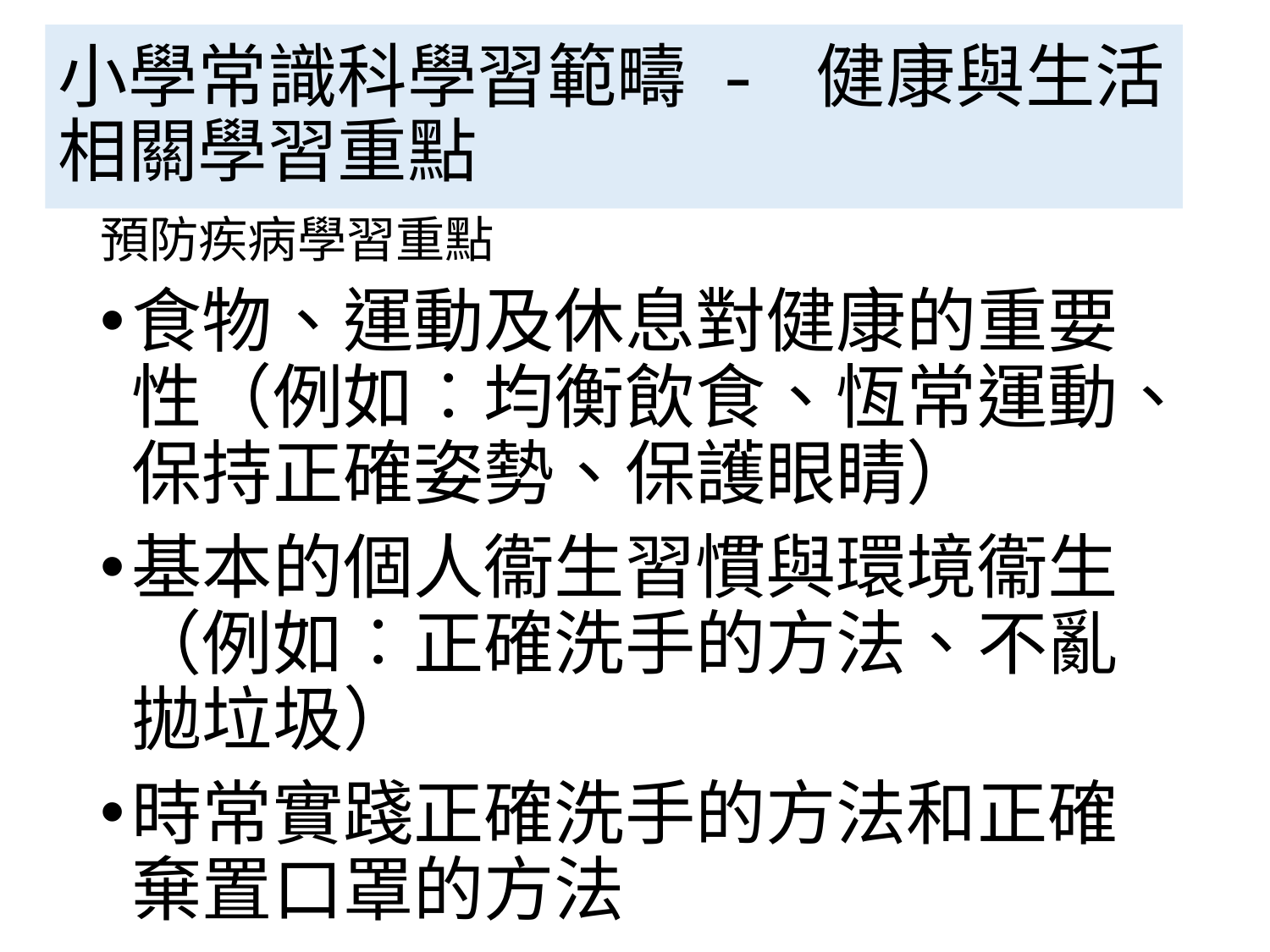

# 小學常識科學習範疇 - 健康與生活 相關學習重點
預防疾病學習重點
食物、運動及休息對健康的重要性（例如︰均衡飲食、恆常運動、保持正確姿勢、保護眼睛）
基本的個人衞生習慣與環境衞生（例如︰正確洗手的方法、不亂拋垃圾）
時常實踐正確洗手的方法和正確棄置口罩的方法